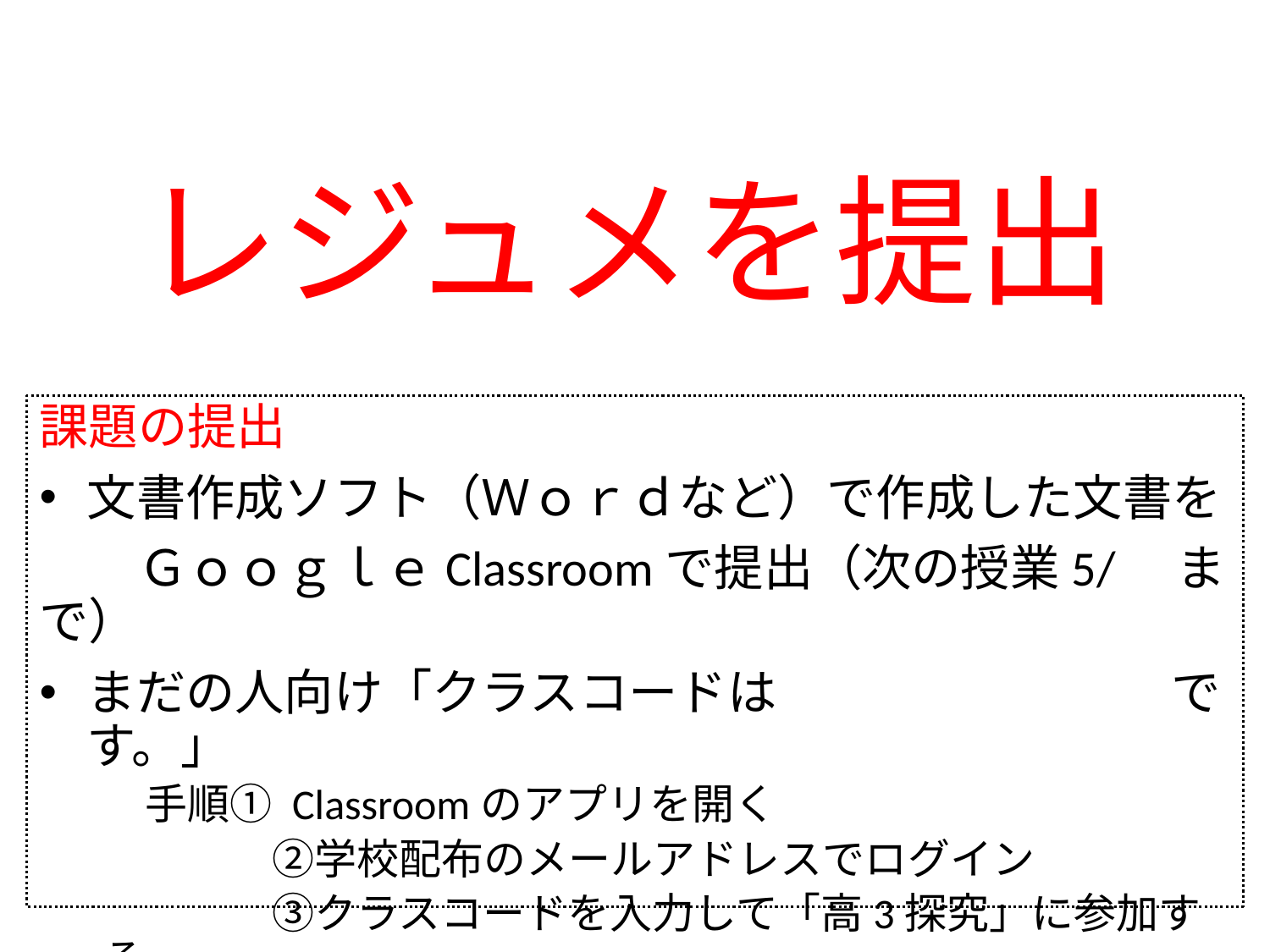

# レジュメを提出
課題の提出
文書作成ソフト（Ｗｏｒｄなど）で作成した文書を
　　ＧｏｏｇｌｅClassroomで提出（次の授業5/　まで）
まだの人向け「クラスコードは　　　　　　　　です。」
　手順① Classroomのアプリを開く
　　　　②学校配布のメールアドレスでログイン
　　　　③クラスコードを入力して「高3探究」に参加する
　　　　※無理ならば「校内グループ」のコメントに添付してもよい